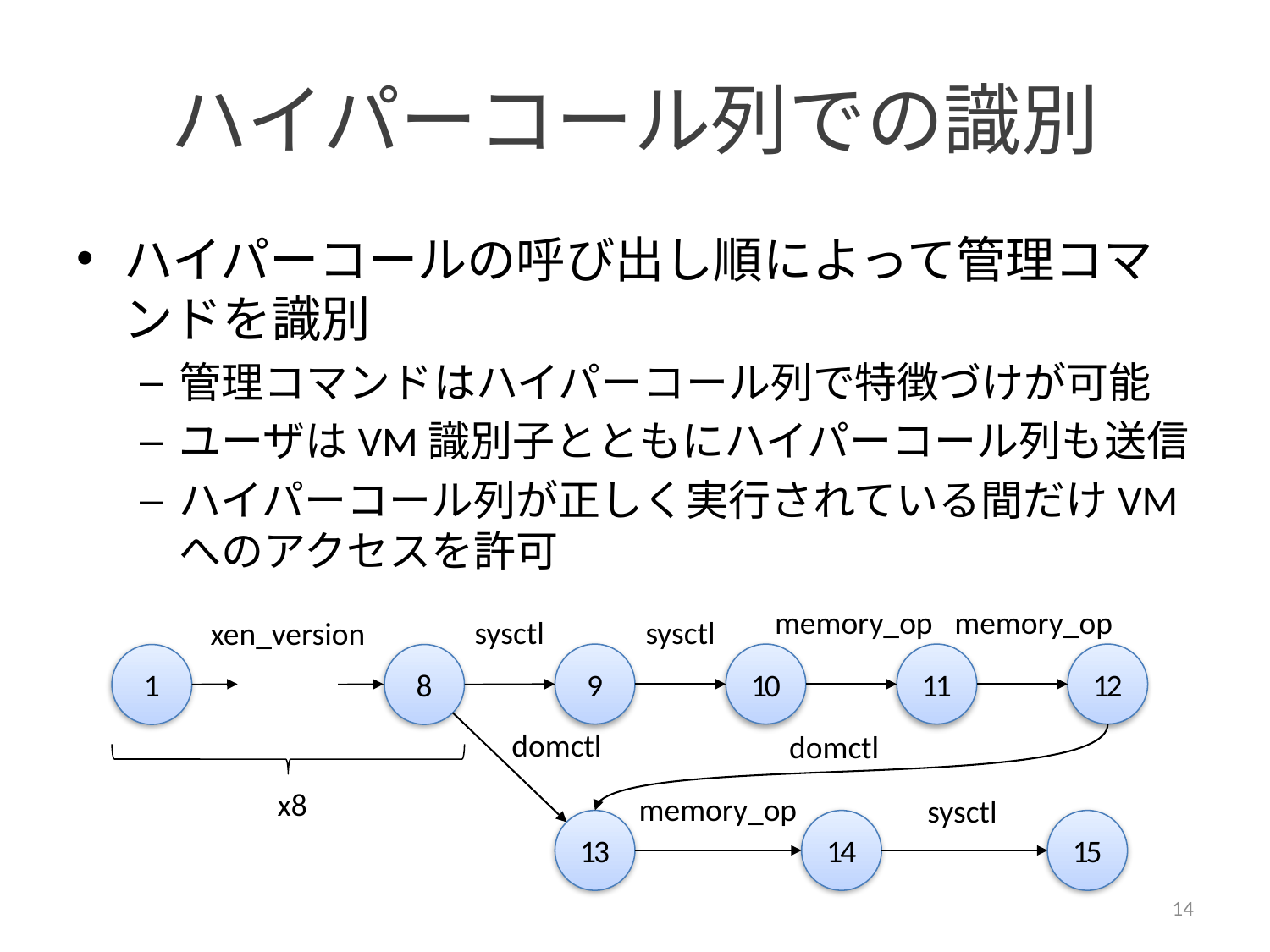

# ハイパーコール列での識別
ハイパーコールの呼び出し順によって管理コマンドを識別
管理コマンドはハイパーコール列で特徴づけが可能
ユーザはVM識別子とともにハイパーコール列も送信
ハイパーコール列が正しく実行されている間だけVMへのアクセスを許可

memory_op
memory_op
sysctl
sysctl
xen_version
9
10
11
12
1
8
domctl
domctl
x8
memory_op
sysctl
13
14
15
14